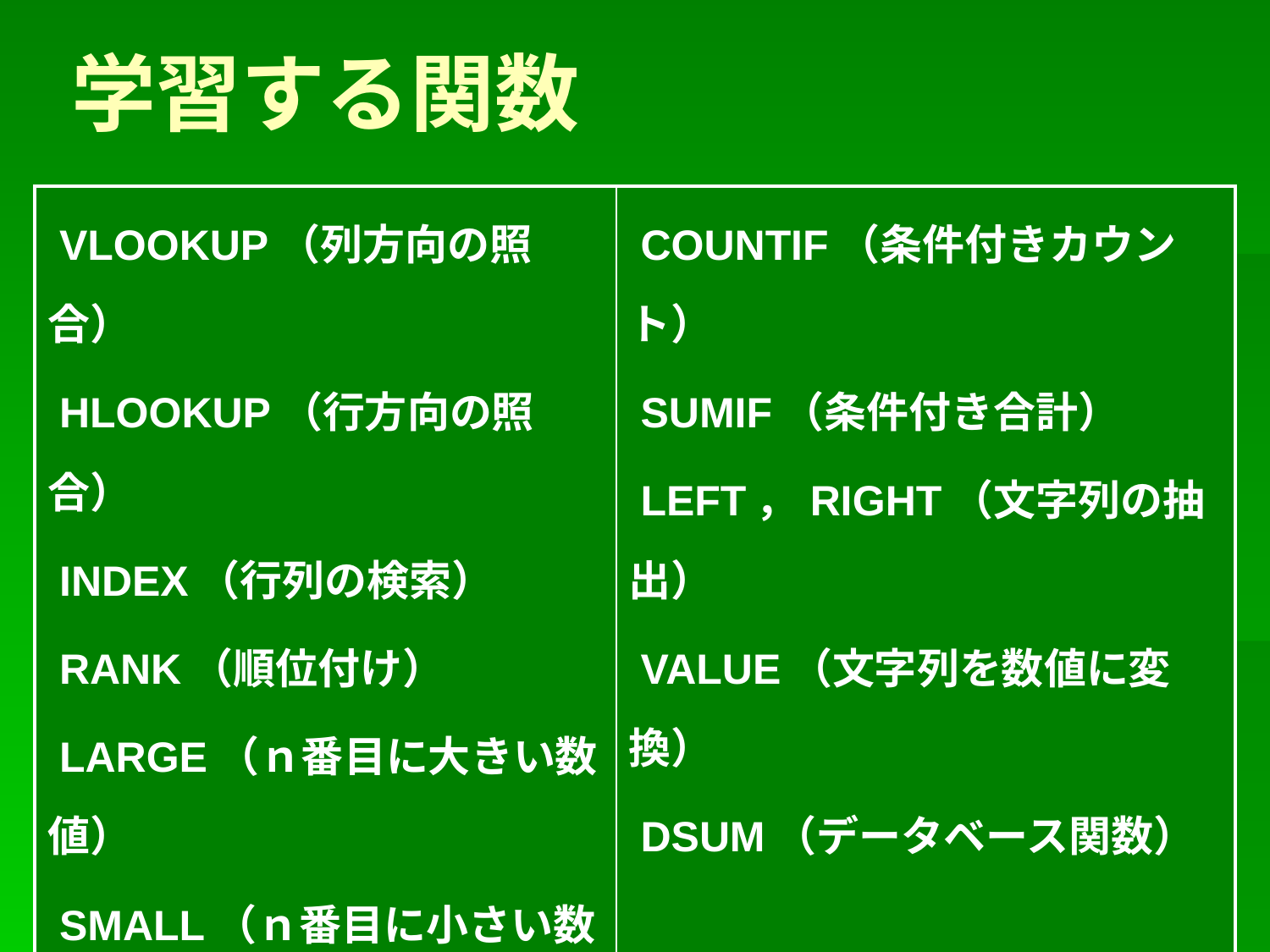

学習する関数
| VLOOKUP（列方向の照合） HLOOKUP（行方向の照合） INDEX（行列の検索） RANK（順位付け） LARGE（ｎ番目に大きい数値） SMALL（ｎ番目に小さい数値） | COUNTIF（条件付きカウント） SUMIF（条件付き合計） LEFT，RIGHT（文字列の抽出） VALUE（文字列を数値に変換） DSUM（データベース関数） |
| --- | --- |